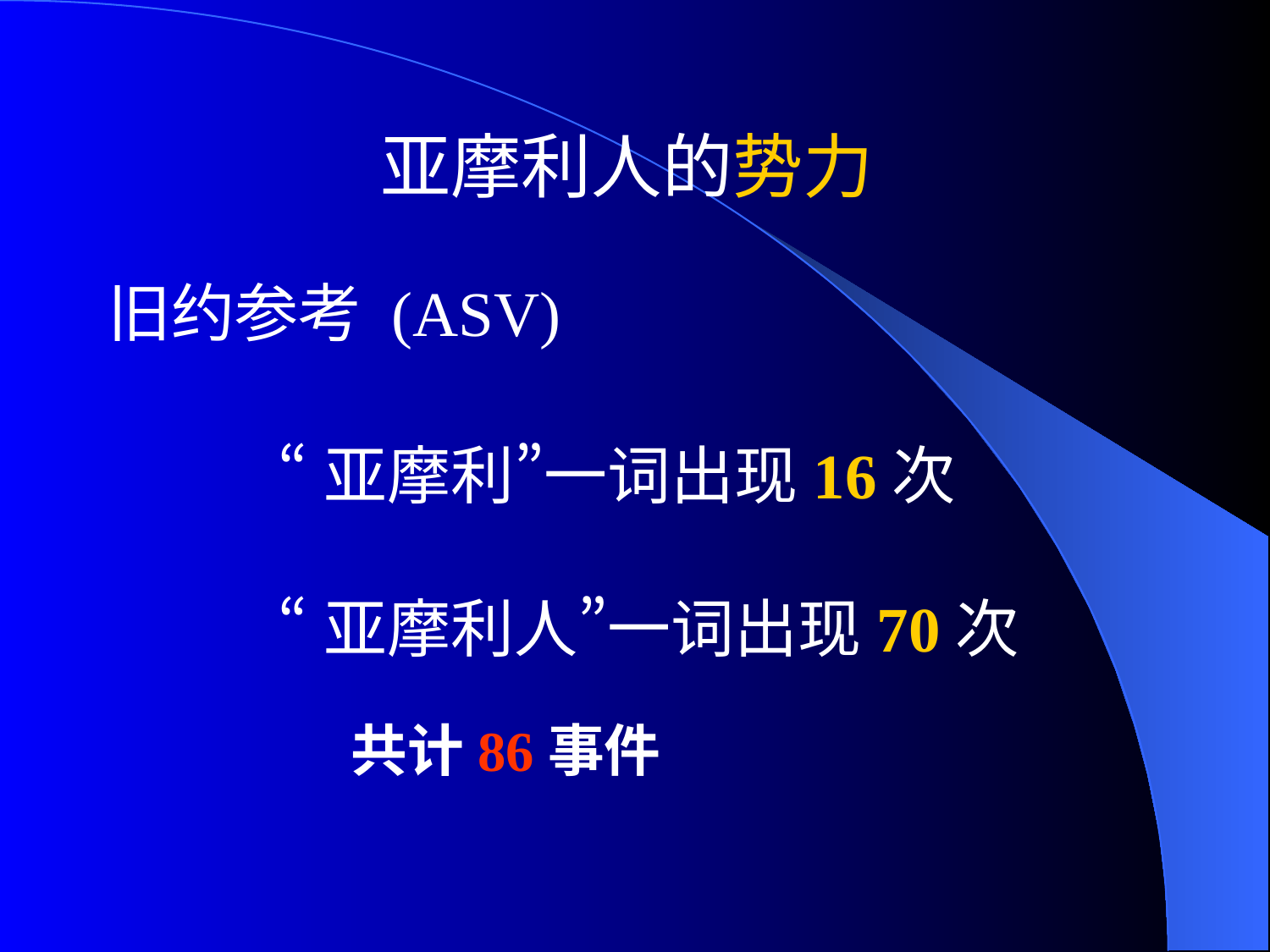

# 亚摩利人的势力
旧约参考 (ASV)

            “亚摩利”一词出现16次

            “亚摩利人”一词出现70次
共计86事件